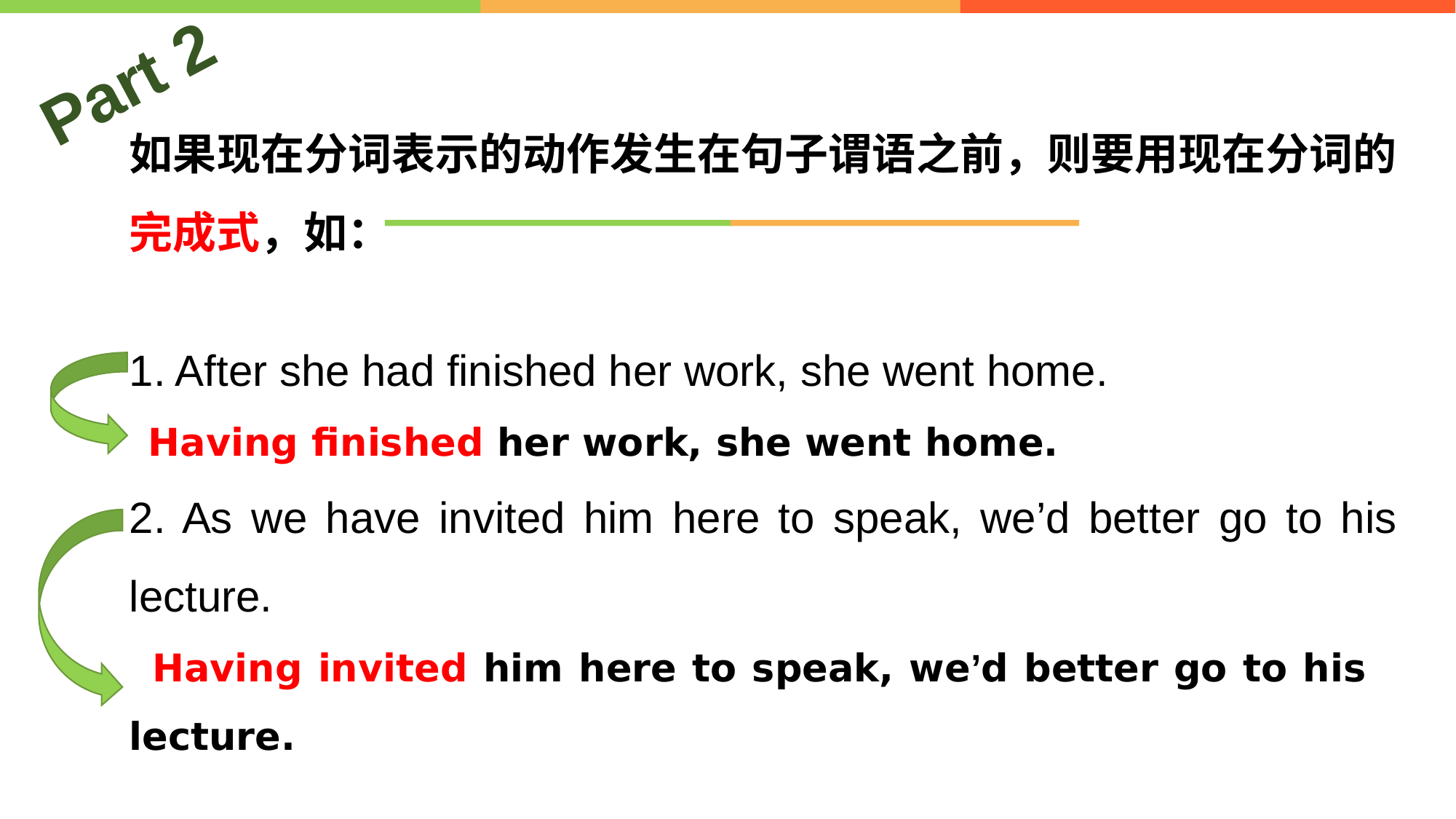

Part 2
如果现在分词表示的动作发生在句子谓语之前，则要用现在分词的完成式，如：

1. After she had finished her work, she went home.
  Having finished her work, she went home.
2. As we have invited him here to speak, we’d better go to his lecture.
  Having invited him here to speak, we’d better go to his   lecture.